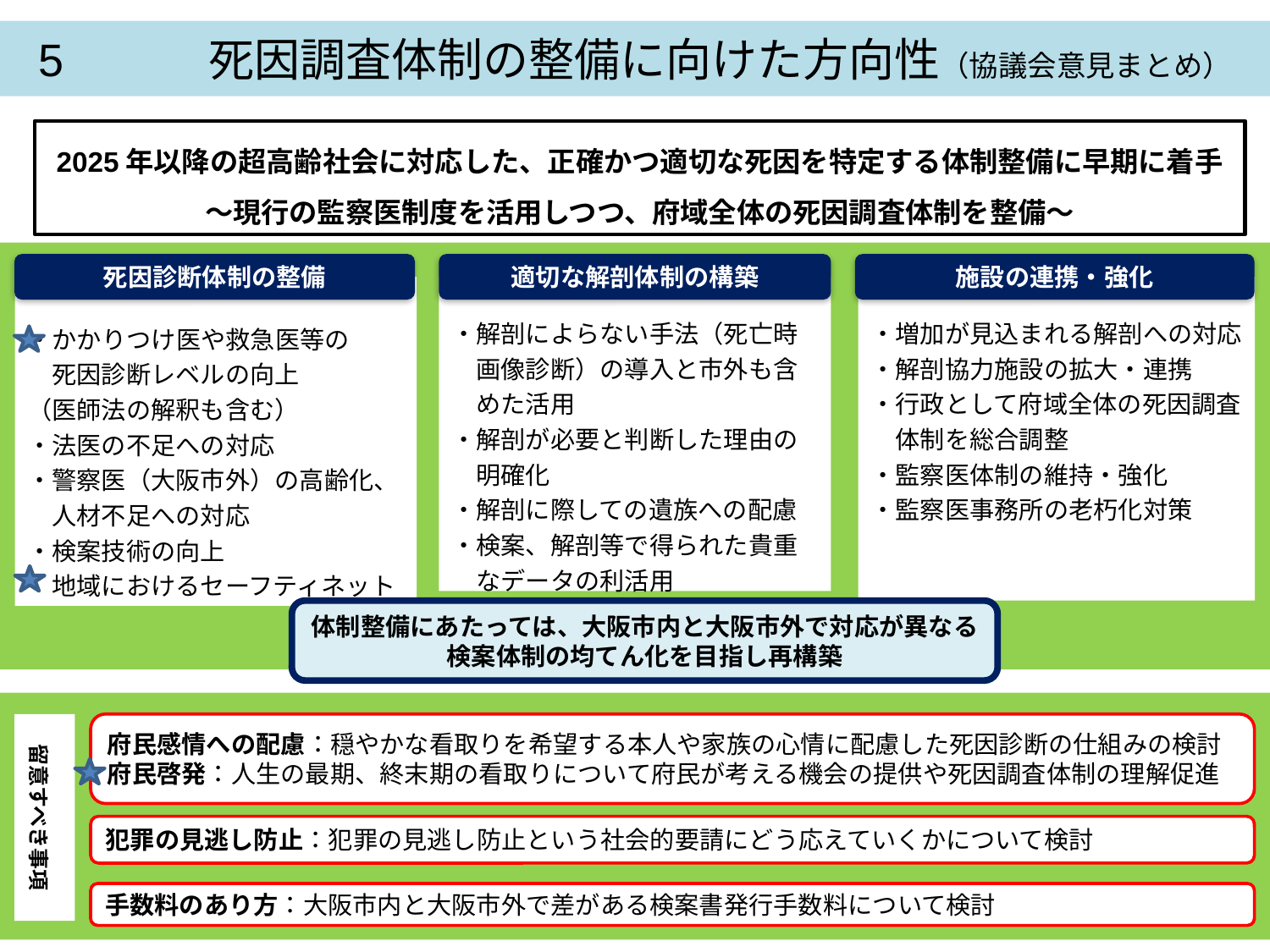

5　　　死因調査体制の整備に向けた方向性（協議会意見まとめ）
2025年以降の超高齢社会に対応した、正確かつ適切な死因を特定する体制整備に早期に着手
～現行の監察医制度を活用しつつ、府域全体の死因調査体制を整備～

施設の連携・強化

・増加が見込まれる解剖への対応
・解剖協力施設の拡大・連携
・行政として府域全体の死因調査
　体制を総合調整
・監察医体制の維持・強化
・監察医事務所の老朽化対策
適切な解剖体制の構築

・解剖によらない手法（死亡時
　画像診断）の導入と市外も含
　めた活用
・解剖が必要と判断した理由の
　明確化
・解剖に際しての遺族への配慮
・検案、解剖等で得られた貴重
　なデータの利活用
死因診断体制の整備

・かかりつけ医や救急医等の
　死因診断レベルの向上
（医師法の解釈も含む）
・法医の不足への対応
・警察医（大阪市外）の高齢化、
　人材不足への対応
・検案技術の向上
　地域におけるセーフティネット
体制整備にあたっては、大阪市内と大阪市外で対応が異なる
検案体制の均てん化を目指し再構築

留意すべき事項
府民感情への配慮：穏やかな看取りを希望する本人や家族の心情に配慮した死因診断の仕組みの検討
府民啓発：人生の最期、終末期の看取りについて府民が考える機会の提供や死因調査体制の理解促進
犯罪の見逃し防止：犯罪の見逃し防止という社会的要請にどう応えていくかについて検討
手数料のあり方：大阪市内と大阪市外で差がある検案書発行手数料について検討